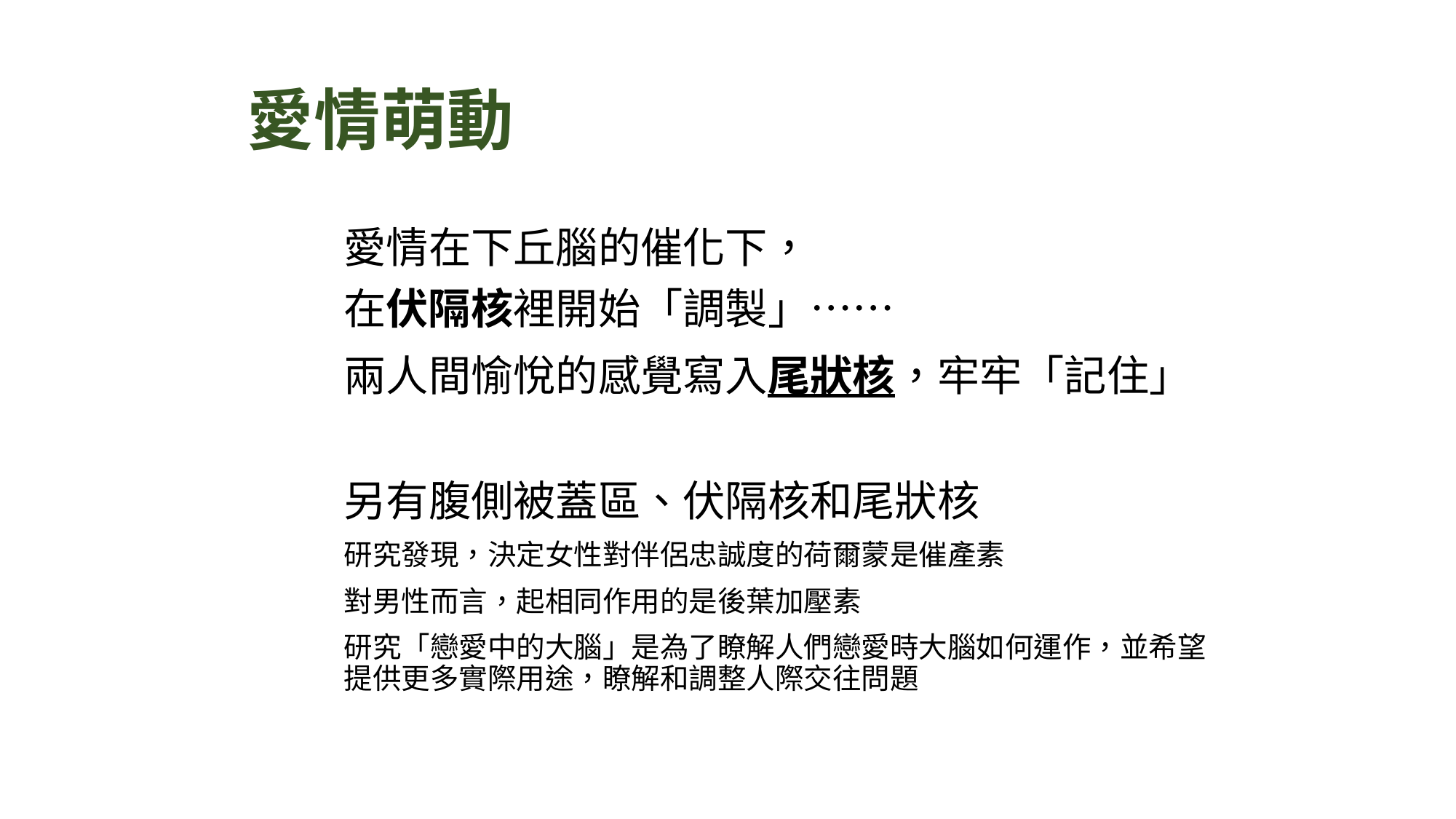

# 愛情萌動
愛情在下丘腦的催化下，
在伏隔核裡開始「調製」……
兩人間愉悅的感覺寫入尾狀核，牢牢「記住」

另有腹側被蓋區、伏隔核和尾狀核
研究發現，決定女性對伴侶忠誠度的荷爾蒙是催產素
對男性而言，起相同作用的是後葉加壓素
研究「戀愛中的大腦」是為了瞭解人們戀愛時大腦如何運作，並希望提供更多實際用途，瞭解和調整人際交往問題